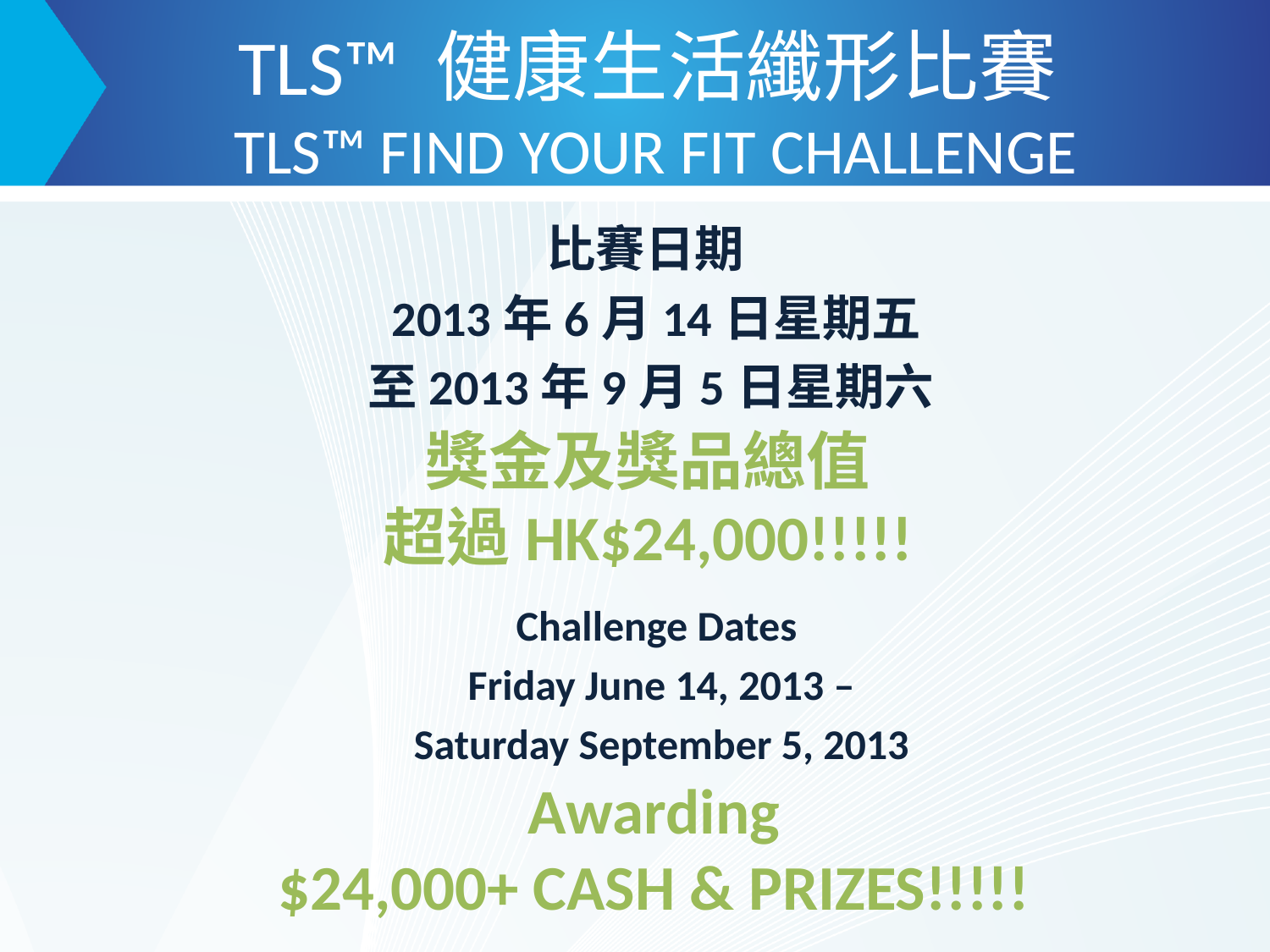

# TLS™ 健康生活纖形比賽 TLS™ FIND YOUR FIT CHALLENGE
比賽日期
 2013年6月14日星期五
至2013年9月5日星期六
獎金及獎品總值
超過HK$24,000!!!!!
Challenge Dates
 Friday June 14, 2013 –
Saturday September 5, 2013
Awarding
$24,000+ CASH & PRIZES!!!!!